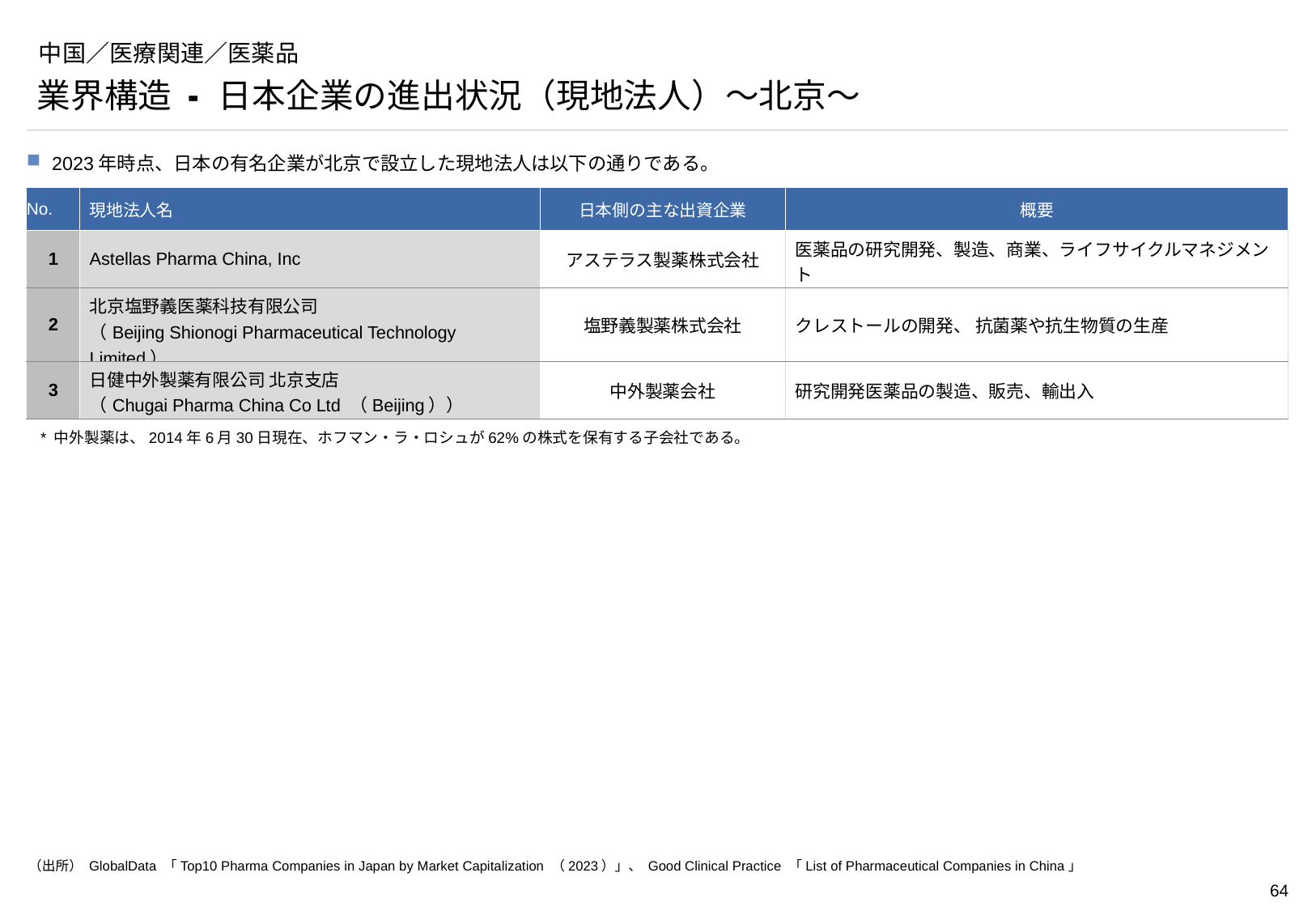

# 中国／医療関連／医薬品
業界構造 - 日本企業の進出状況（現地法人）～北京～
2023年時点、日本の有名企業が北京で設立した現地法人は以下の通りである。
| No. | 現地法人名 | 日本側の主な出資企業 | 概要 |
| --- | --- | --- | --- |
| 1 | Astellas Pharma China, Inc | アステラス製薬株式会社 | 医薬品の研究開発、製造、商業、ライフサイクルマネジメント |
| 2 | 北京塩野義医薬科技有限公司 （Beijing Shionogi Pharmaceutical Technology Limited） | 塩野義製薬株式会社 | クレストールの開発、 抗菌薬や抗生物質の生産 |
| 3 | 日健中外製薬有限公司 北京支店 （Chugai Pharma China Co Ltd （Beijing）） | 中外製薬会社 | 研究開発医薬品の製造、販売、輸出入 |
* 中外製薬は、2014年6月30日現在、ホフマン・ラ・ロシュが62%の株式を保有する子会社である。
（出所） GlobalData 「Top10 Pharma Companies in Japan by Market Capitalization （2023）」、 Good Clinical Practice 「List of Pharmaceutical Companies in China」